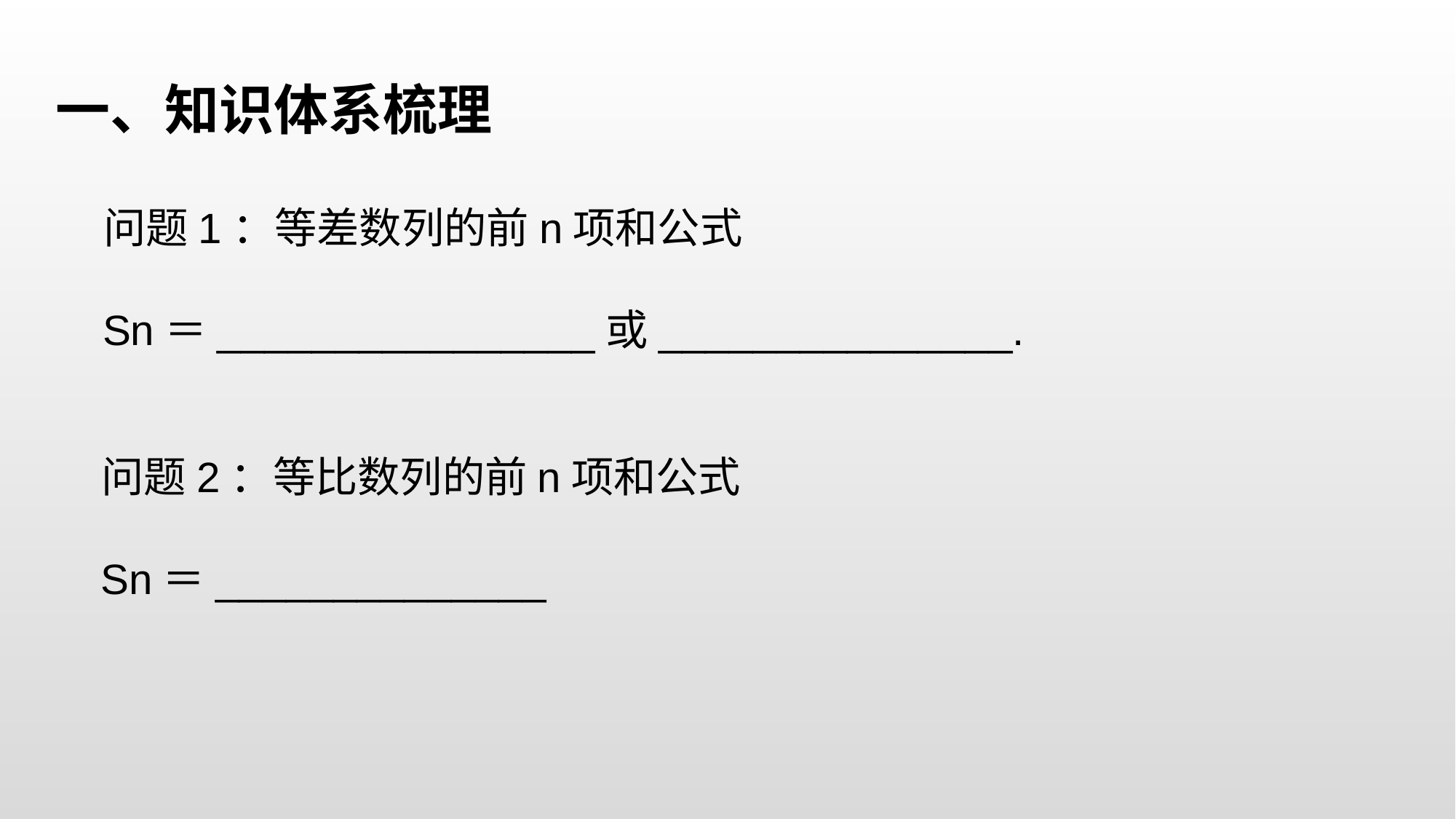

一、知识体系梳理
    问题1：等差数列的前n项和公式

    Sn＝________________或_______________.
    问题2：等比数列的前n项和公式

    Sn＝______________